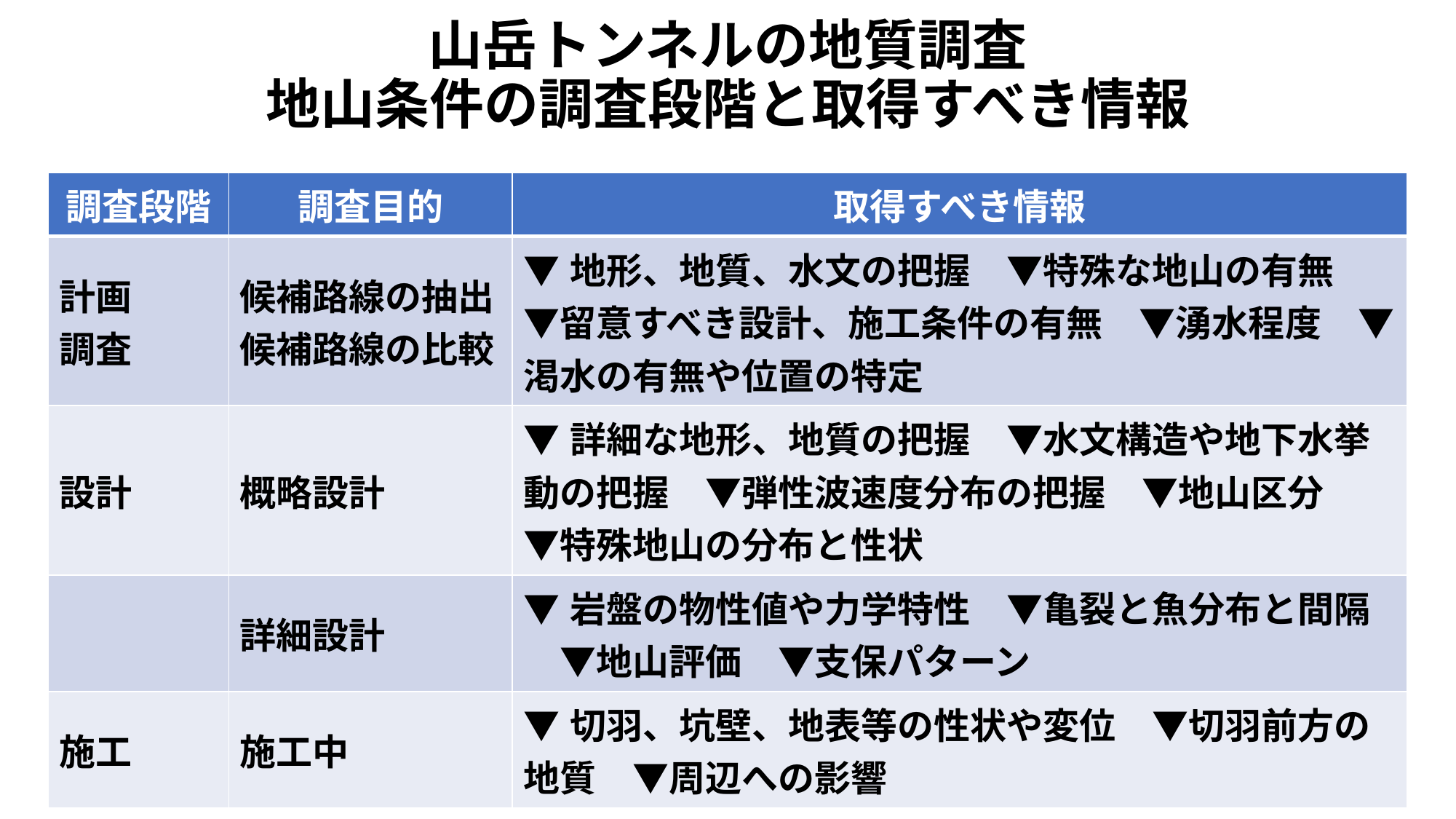

# 山岳トンネルの地質調査 地山条件の調査段階と取得すべき情報
| 調査段階 | 調査目的 | 取得すべき情報 |
| --- | --- | --- |
| 計画 調査 | 候補路線の抽出 候補路線の比較 | ▼地形、地質、水文の把握　▼特殊な地山の有無　▼留意すべき設計、施工条件の有無　▼湧水程度　▼渇水の有無や位置の特定 |
| 設計 | 概略設計 | ▼詳細な地形、地質の把握　▼水文構造や地下水挙動の把握　▼弾性波速度分布の把握　▼地山区分　▼特殊地山の分布と性状 |
|  | 詳細設計 | ▼岩盤の物性値や力学特性　▼亀裂と魚分布と間隔　▼地山評価　▼支保パターン |
| 施工 | 施工中 | ▼切羽、坑壁、地表等の性状や変位　▼切羽前方の地質　▼周辺への影響 |
『改訂3版　地質調査要領　効率的な地質調査を実施するために』を参考に作成